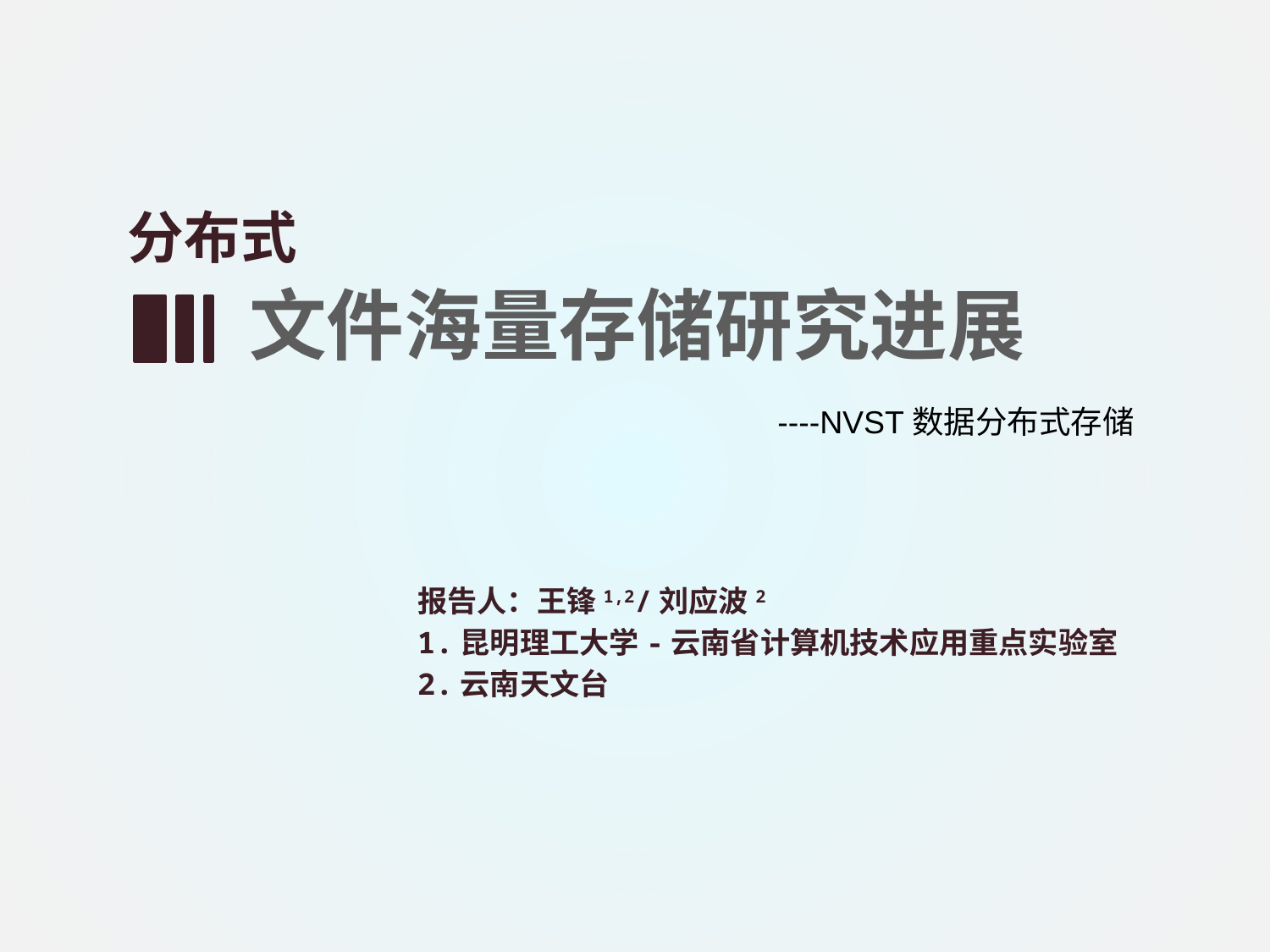

分布式
# 文件海量存储研究进展

----NVST数据分布式存储
报告人：王锋1,2/刘应波2
1.昆明理工大学-云南省计算机技术应用重点实验室
2.云南天文台